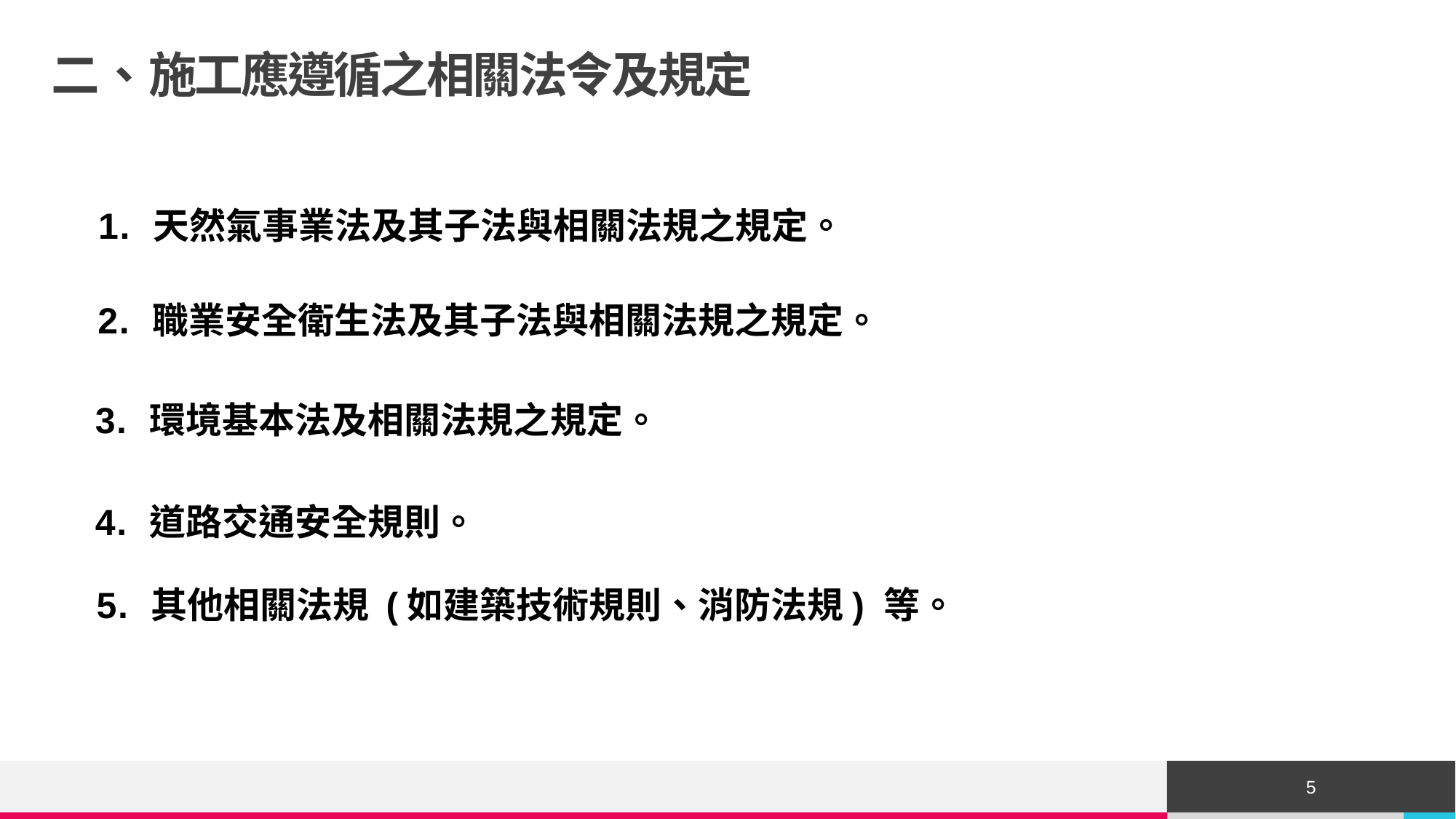

# 二、施工應遵循之相關法令及規定
天然氣事業法及其子法與相關法規之規定。
職業安全衛生法及其子法與相關法規之規定。
環境基本法及相關法規之規定。
道路交通安全規則。
其他相關法規 (如建築技術規則、消防法規) 等。
5